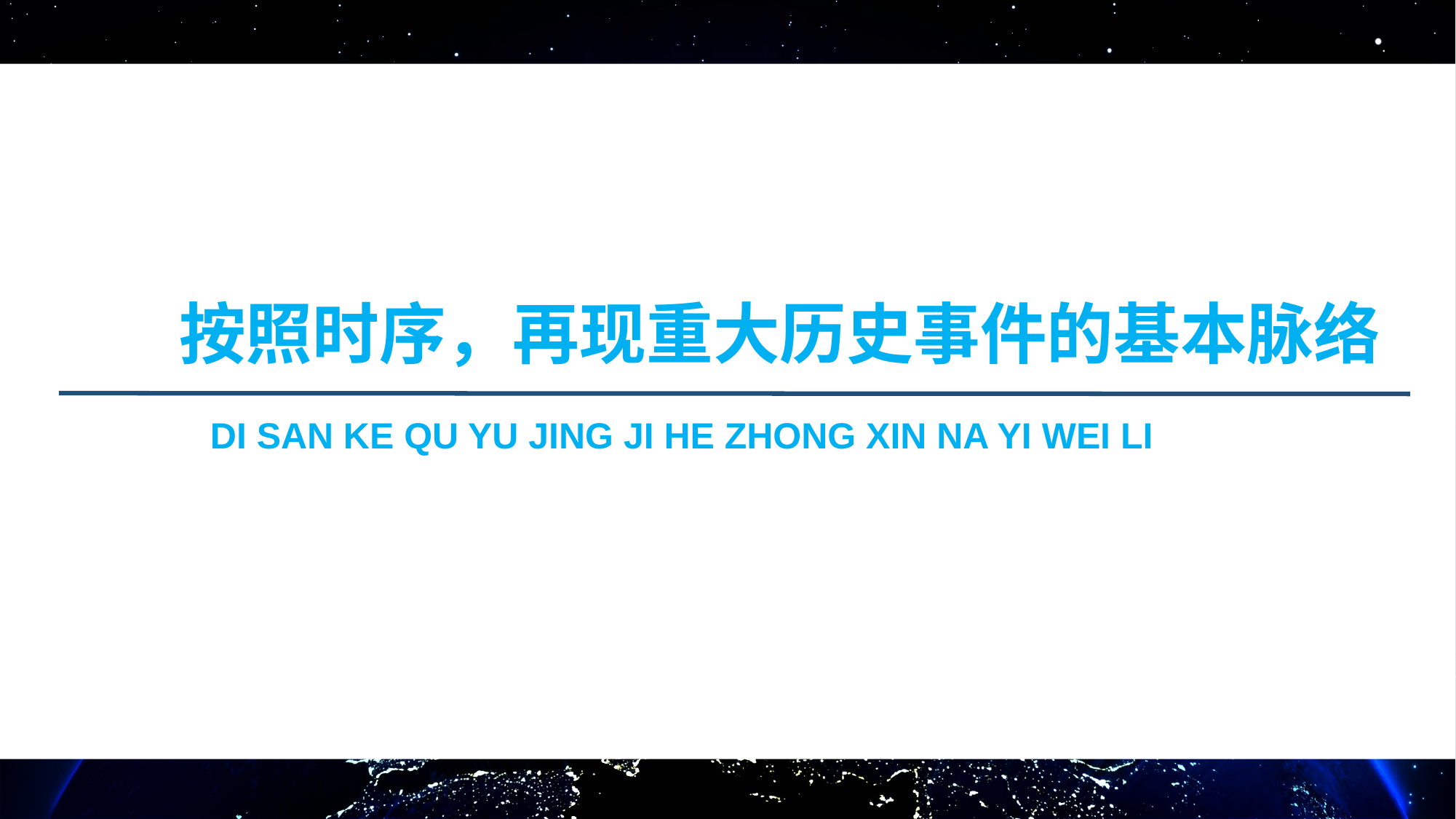

按照时序，再现重大历史事件的基本脉络
DI SAN KE QU YU JING JI HE ZHONG XIN NA YI WEI LI